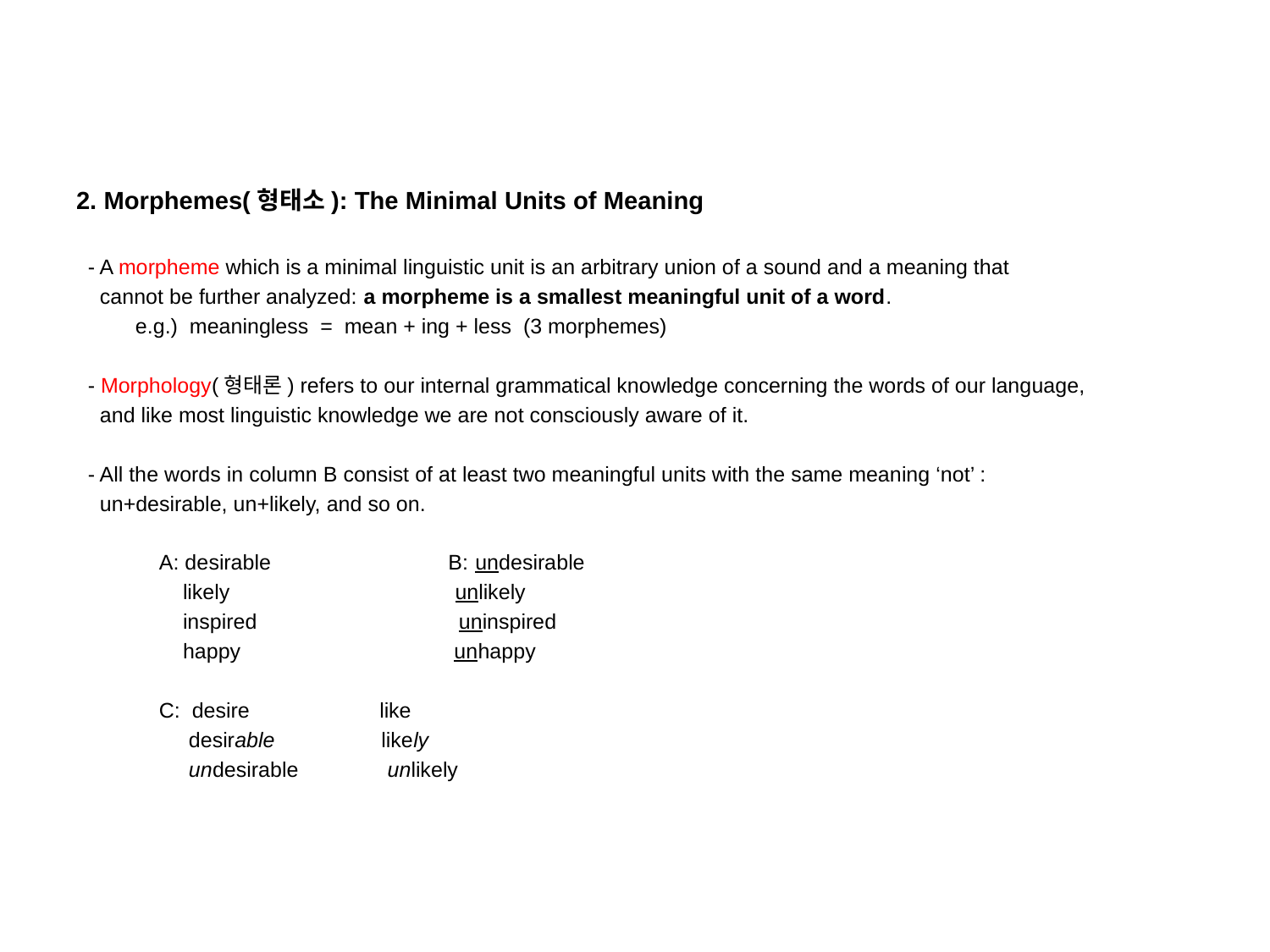

2. Morphemes(형태소): The Minimal Units of Meaning

  - A morpheme which is a minimal linguistic unit is an arbitrary union of a sound and a meaning that
    cannot be further analyzed: a morpheme is a smallest meaningful unit of a word.
          e.g.)  meaningless  =  mean + ing + less  (3 morphemes)

  - Morphology(형태론) refers to our internal grammatical knowledge concerning the words of our language,
    and like most linguistic knowledge we are not consciously aware of it.

  - All the words in column B consist of at least two meaningful units with the same meaning ‘not’ :
    un+desirable, un+likely, and so on.

              A: desirable                              B: undesirable
                  likely                                      unlikely
                  inspired                                  uninspired
                  happy                                    unhappy

              C:  desire                      like
                   desirable                  likely
                   undesirable               unlikely